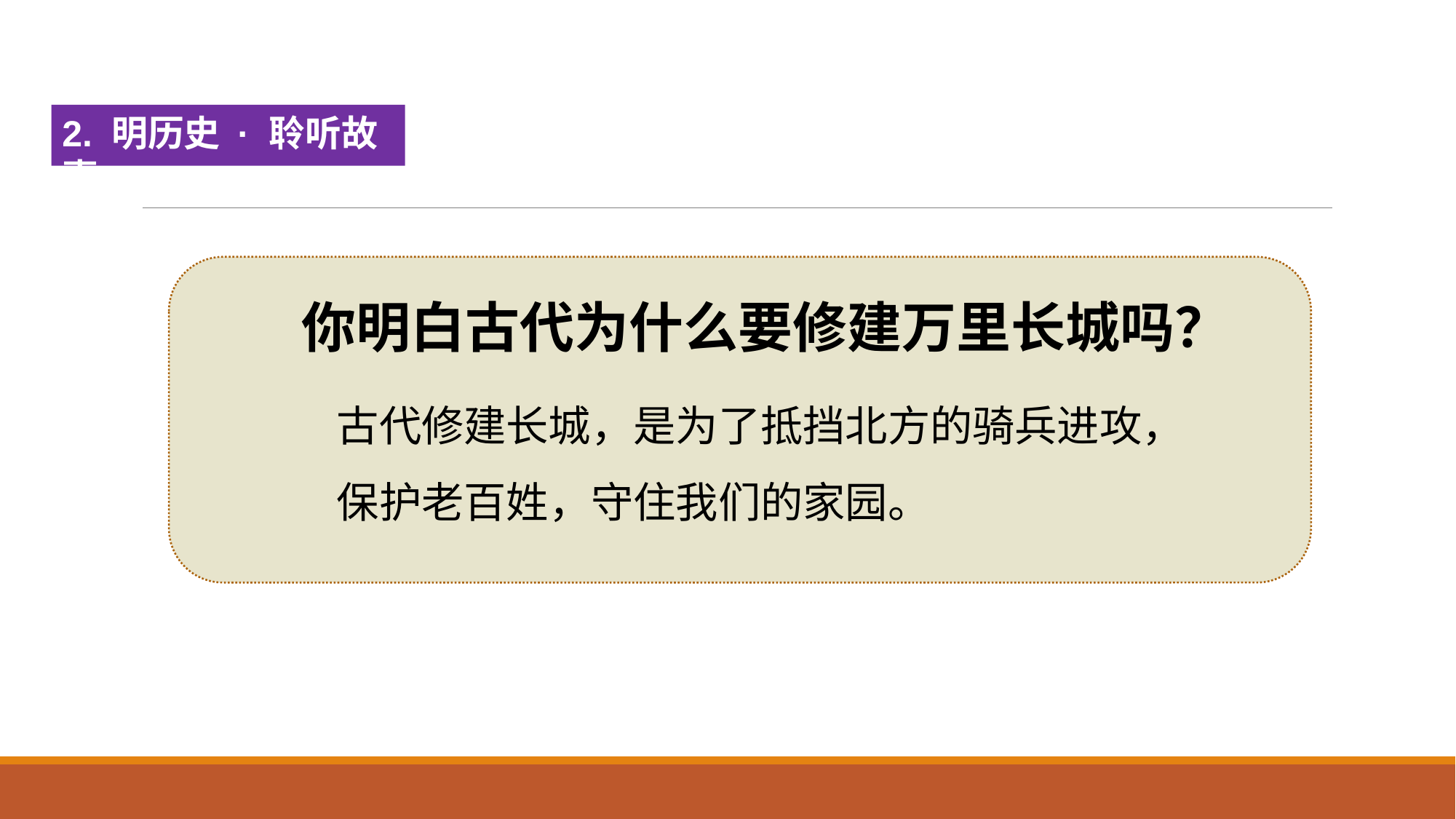

2. 明历史 · 聆听故事

你明白古代为什么要修建万里长城吗？
古代修建长城，是为了抵挡北方的骑兵进攻，保护老百姓，守住我们的家园。